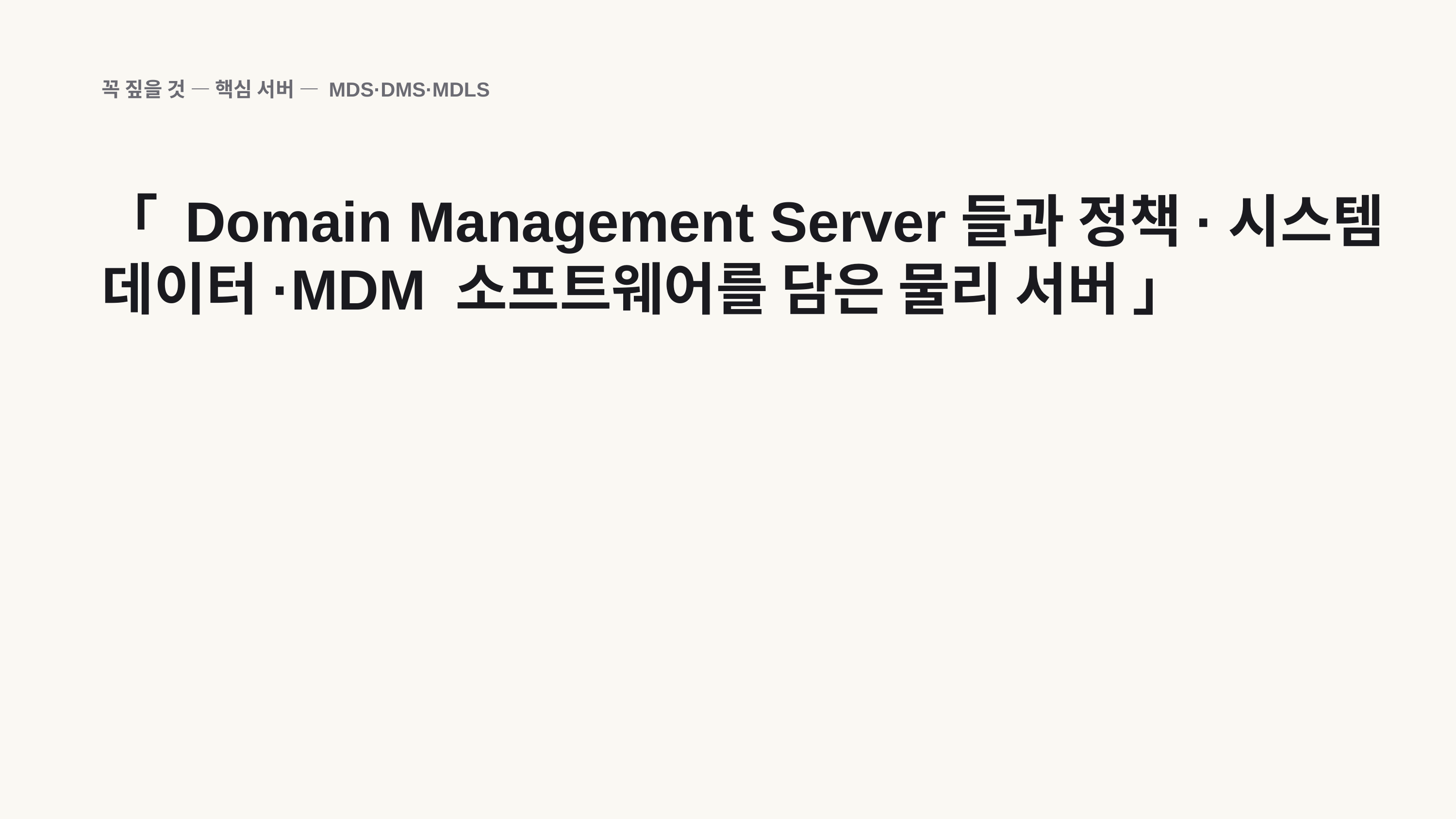

꼭 짚을 것 — 핵심 서버 — MDS·DMS·MDLS
「 Domain Management Server들과 정책·시스템 데이터·MDM 소프트웨어를 담은 물리 서버 」